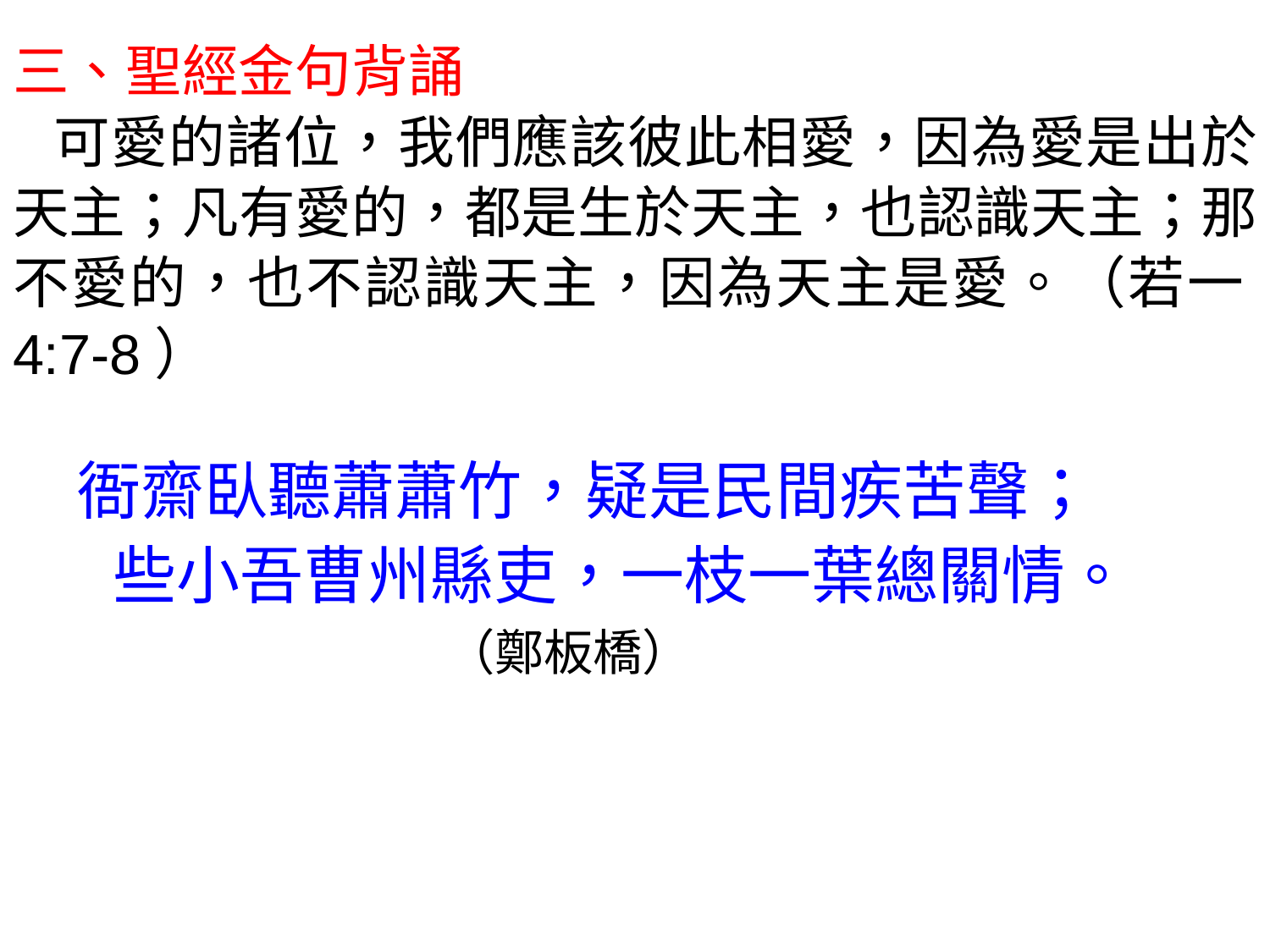

三、聖經金句背誦
  可愛的諸位，我們應該彼此相愛，因為愛是出於天主；凡有愛的，都是生於天主，也認識天主；那不愛的，也不認識天主，因為天主是愛。（若一4:7-8）

    衙齋臥聽蕭蕭竹，疑是民間疾苦聲；
      些小吾曹州縣吏，一枝一葉總關情。
                                 （鄭板橋）